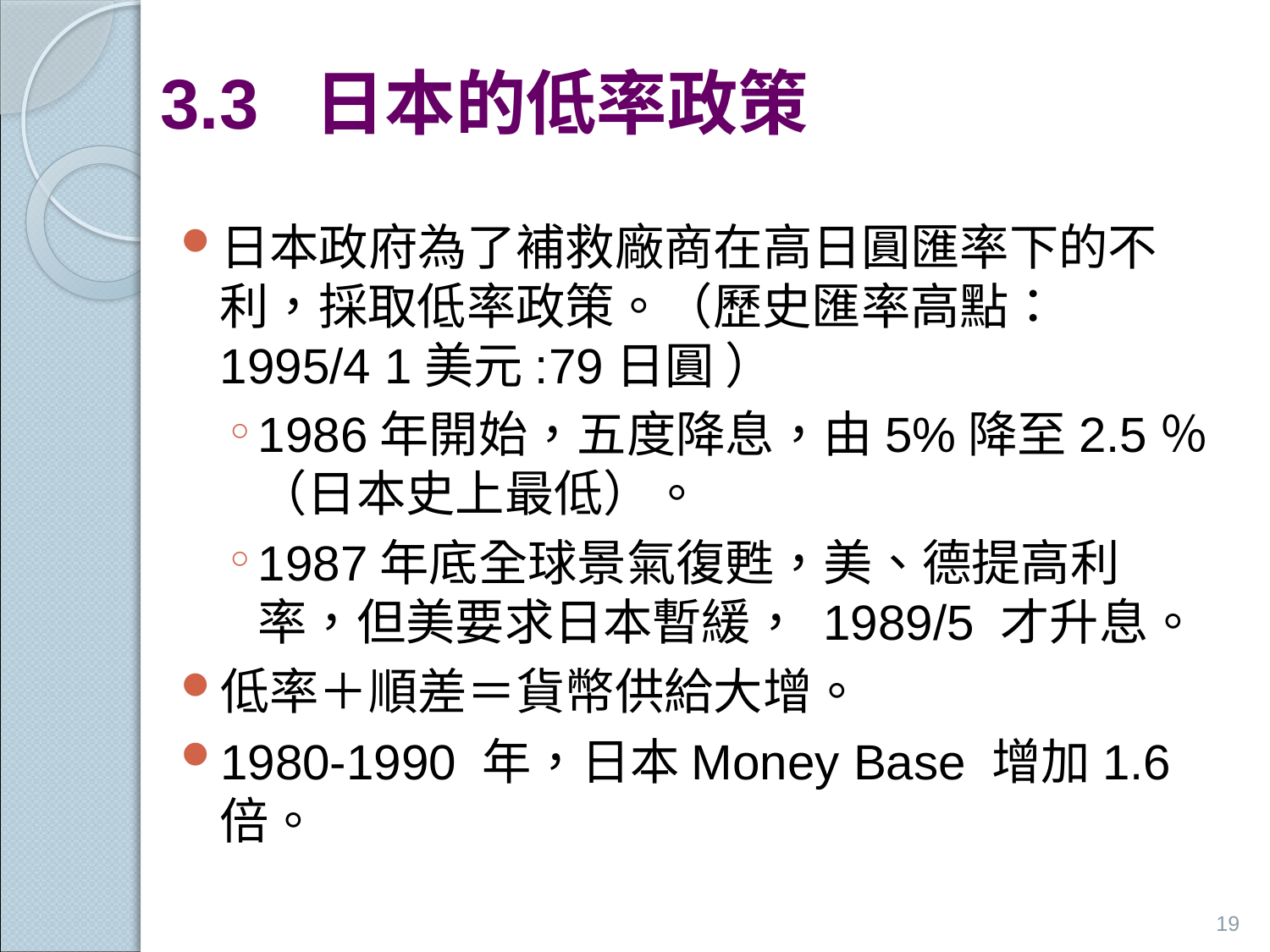

# 3.3  日本的低率政策
日本政府為了補救廠商在高日圓匯率下的不利，採取低率政策。（歷史匯率高點：1995/4 1美元:79日圓 ）
1986年開始，五度降息，由5%降至2.5％（日本史上最低）。
1987年底全球景氣復甦，美、德提高利率，但美要求日本暫緩， 1989/5 才升息。
低率＋順差＝貨幣供給大增。
1980-1990 年，日本Money Base 增加1.6倍。
19